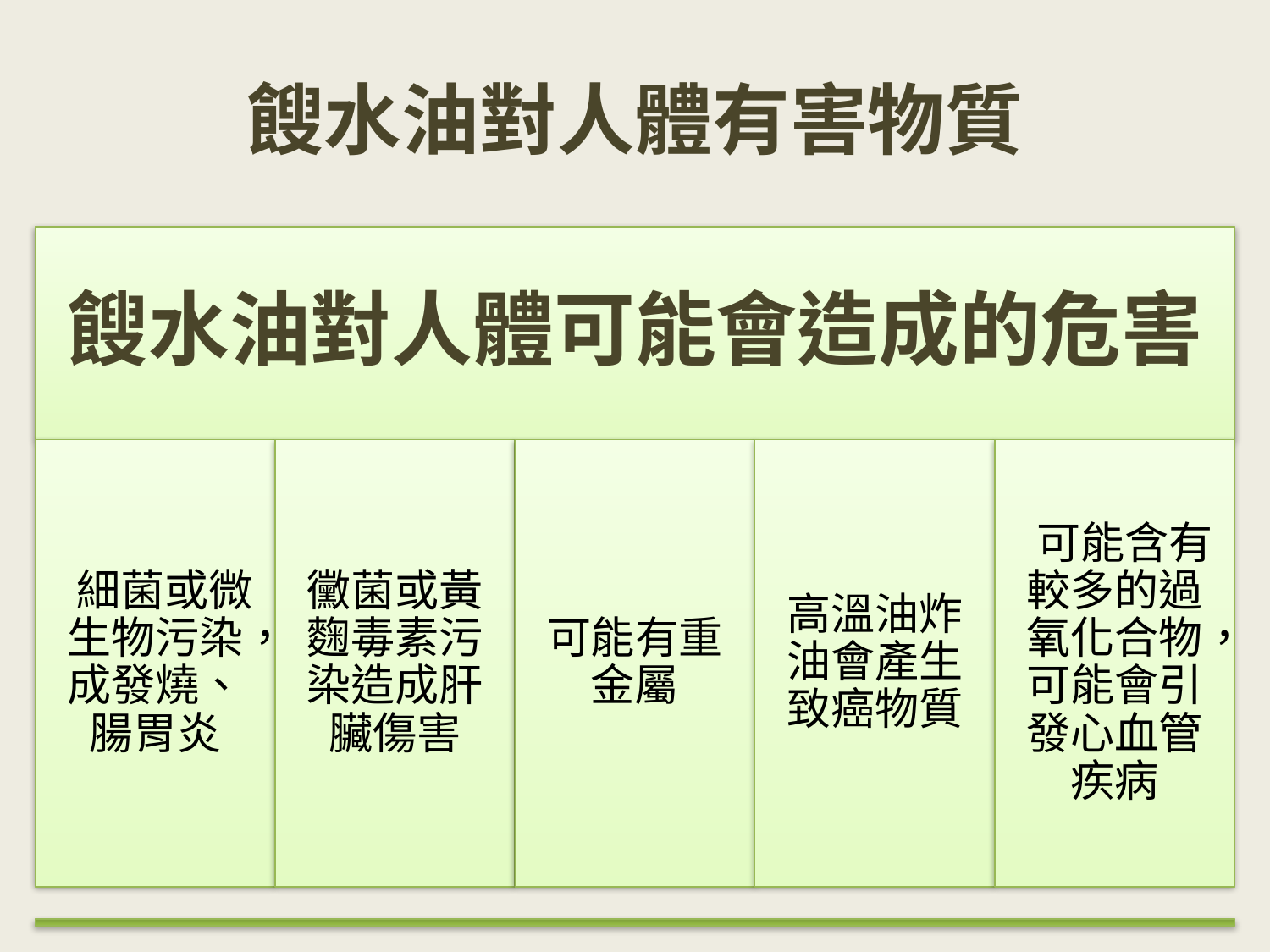

# 餿水油對人體有害物質
餿水油對人體可能會造成的危害
 細菌或微生物污染，成發燒、腸胃炎
黴菌或黃麴毒素污染造成肝臟傷害
可能有重金屬
高溫油炸油會產生致癌物質
 可能含有較多的過氧化合物，可能會引發心血管疾病